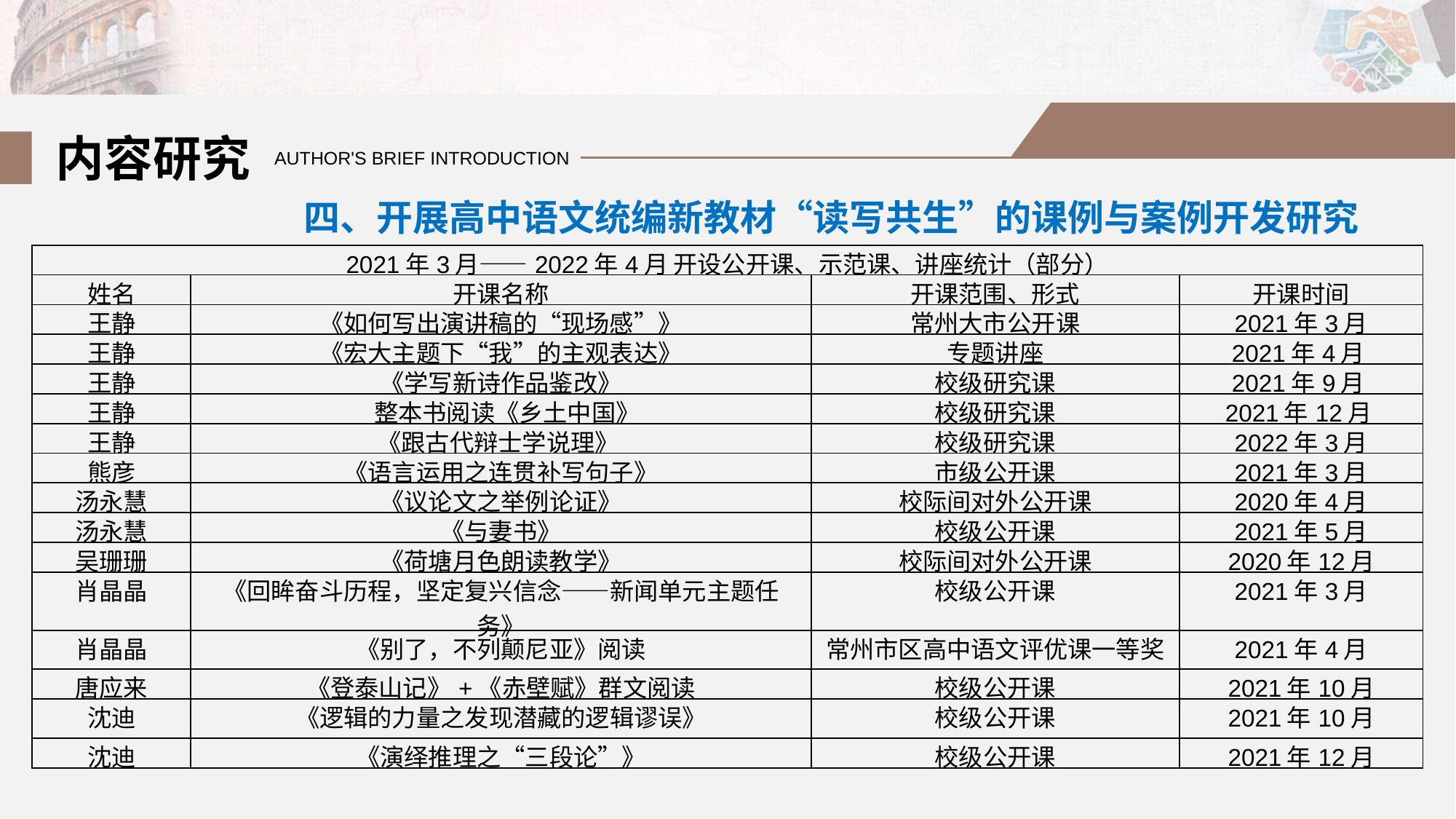

内容研究

AUTHOR'S BRIEF INTRODUCTION
四、开展高中语文统编新教材“读写共生”的课例与案例开发研究
| 2021年3月——2022年4月 开设公开课、示范课、讲座统计（部分） |  |  |  |
| --- | --- | --- | --- |
| 姓名 | 开课名称 | 开课范围、形式 | 开课时间 |
| 王静 | 《如何写出演讲稿的“现场感”》 | 常州大市公开课 | 2021年3月 |
| 王静 | 《宏大主题下“我”的主观表达》 | 专题讲座 | 2021年4月 |
| 王静 | 《学写新诗作品鉴改》 | 校级研究课 | 2021年9月 |
| 王静 | 整本书阅读《乡土中国》 | 校级研究课 | 2021年12月 |
| 王静 | 《跟古代辩士学说理》 | 校级研究课 | 2022年3月 |
| 熊彦 | 《语言运用之连贯补写句子》 | 市级公开课 | 2021年3月 |
| 汤永慧 | 《议论文之举例论证》 | 校际间对外公开课 | 2020年4月 |
| 汤永慧 | 《与妻书》 | 校级公开课 | 2021年5月 |
| 吴珊珊 | 《荷塘月色朗读教学》 | 校际间对外公开课 | 2020年12月 |
| 肖晶晶 | 《回眸奋斗历程，坚定复兴信念——新闻单元主题任务》 | 校级公开课 | 2021年3月 |
| 肖晶晶 | 《别了，不列颠尼亚》阅读 | 常州市区高中语文评优课一等奖 | 2021年4月 |
| 唐应来 | 《登泰山记》+《赤壁赋》群文阅读 | 校级公开课 | 2021年10月 |
| 沈迪 | 《逻辑的力量之发现潜藏的逻辑谬误》 | 校级公开课 | 2021年10月 |
| 沈迪 | 《演绎推理之“三段论”》 | 校级公开课 | 2021年12月 |